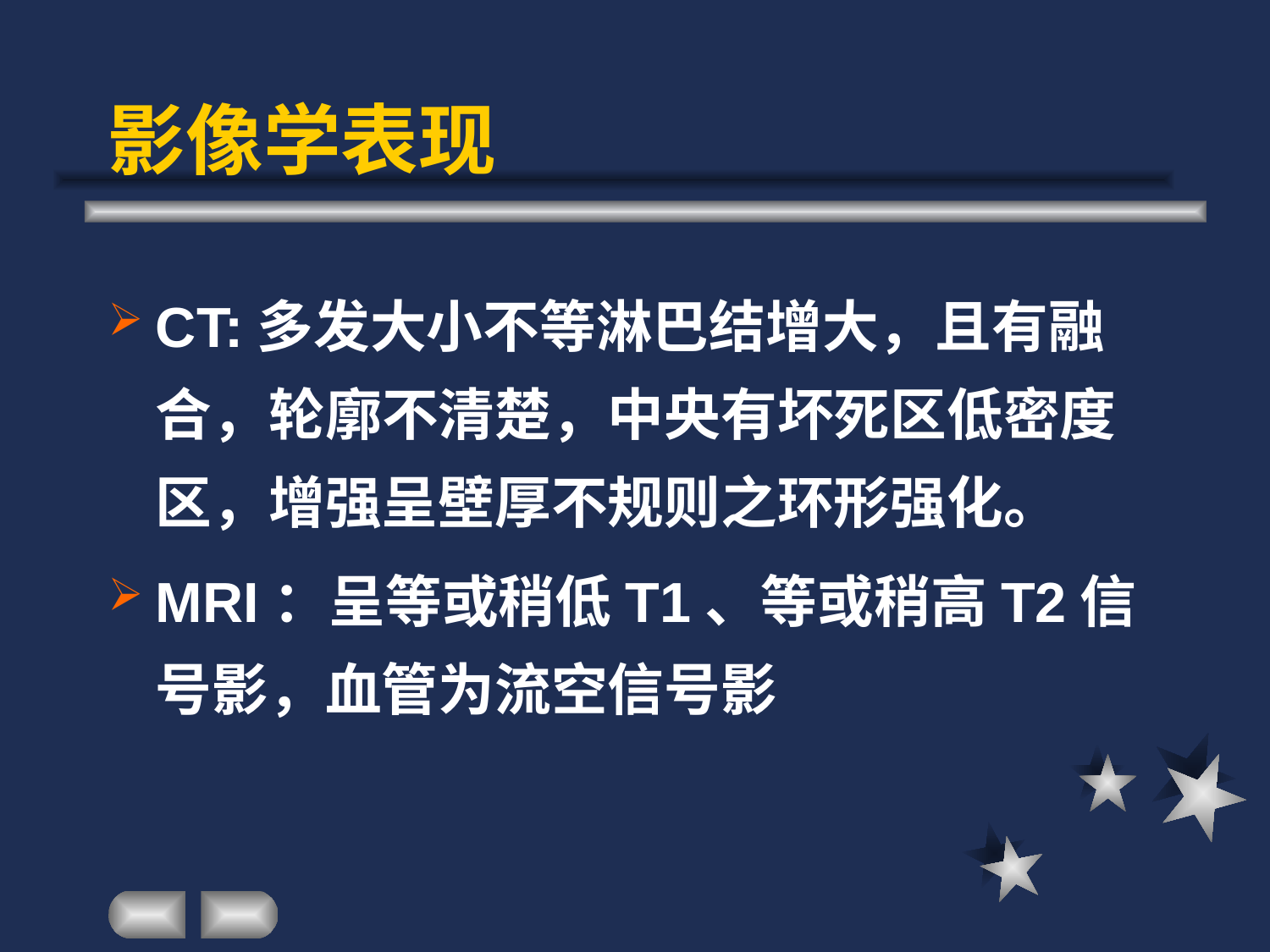

# 影像学表现
CT:多发大小不等淋巴结增大，且有融合，轮廓不清楚，中央有坏死区低密度区，增强呈壁厚不规则之环形强化。
MRI：呈等或稍低T1、等或稍高T2信号影，血管为流空信号影